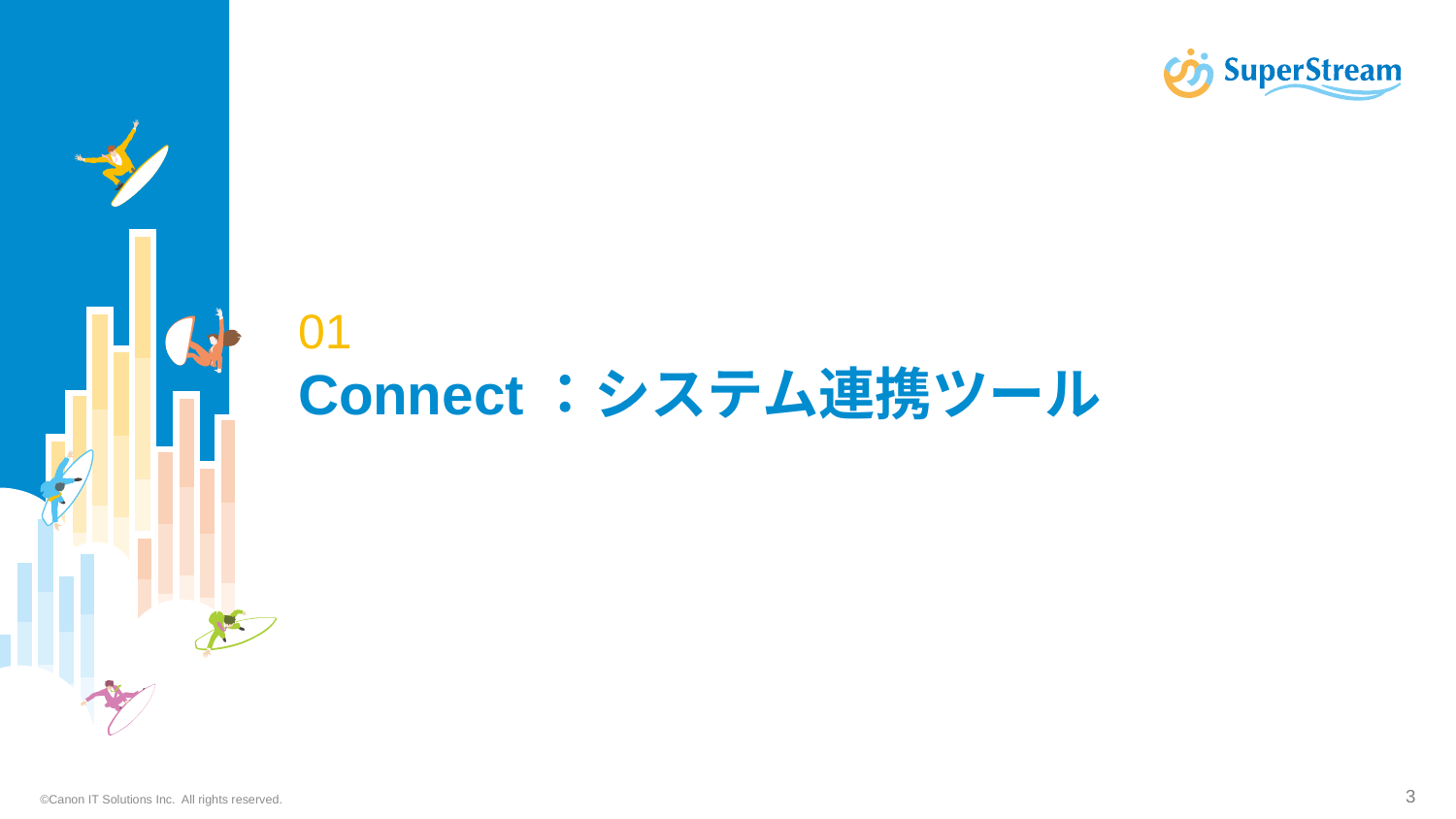

# 01 Connect：システム連携ツール
©Canon IT Solutions Inc.  All rights reserved.
3